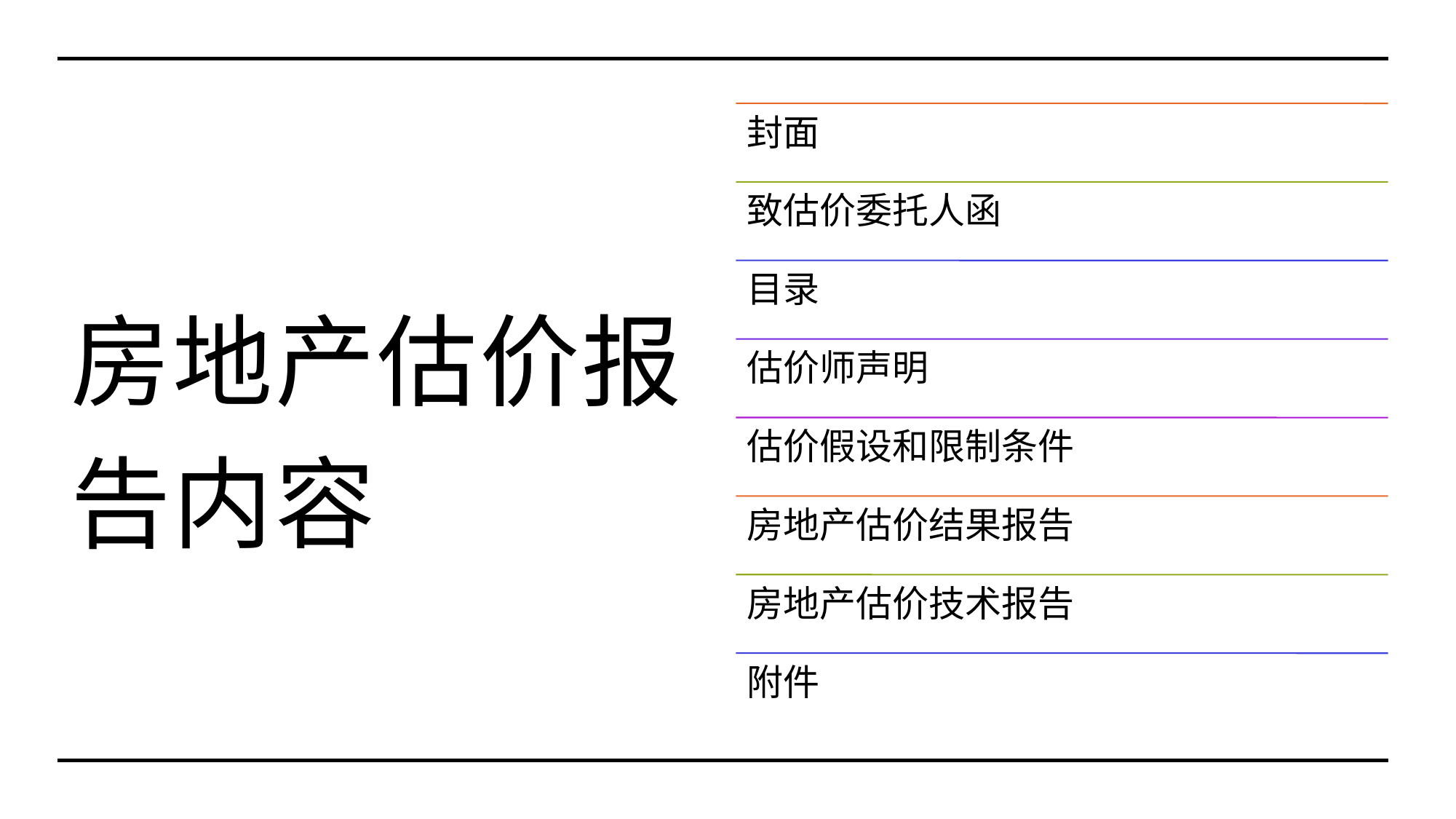

封面
致估价委托人函
目录
估价师声明
估价假设和限制条件
房地产估价结果报告
房地产估价技术报告
附件
# 房地产估价报告内容